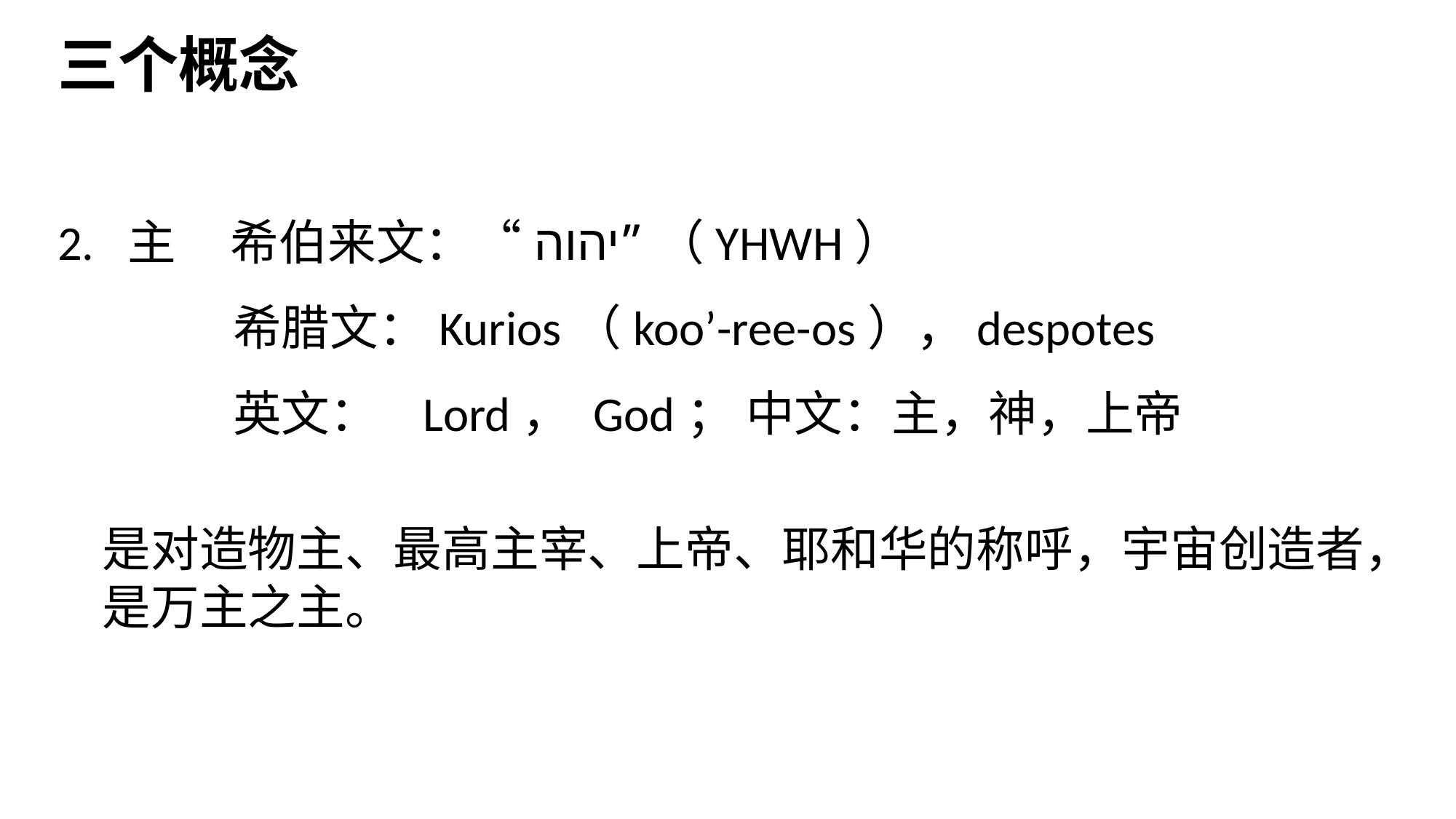

三个概念

2.  主     希伯来文：“יהוה‎”（YHWH）
               希腊文：Kurios（koo’-ree-os），despotes
               英文：   Lord， God； 中文：主，神，上帝
是对造物主、最高主宰、上帝、耶和华的称呼，宇宙创造者，是万主之主。